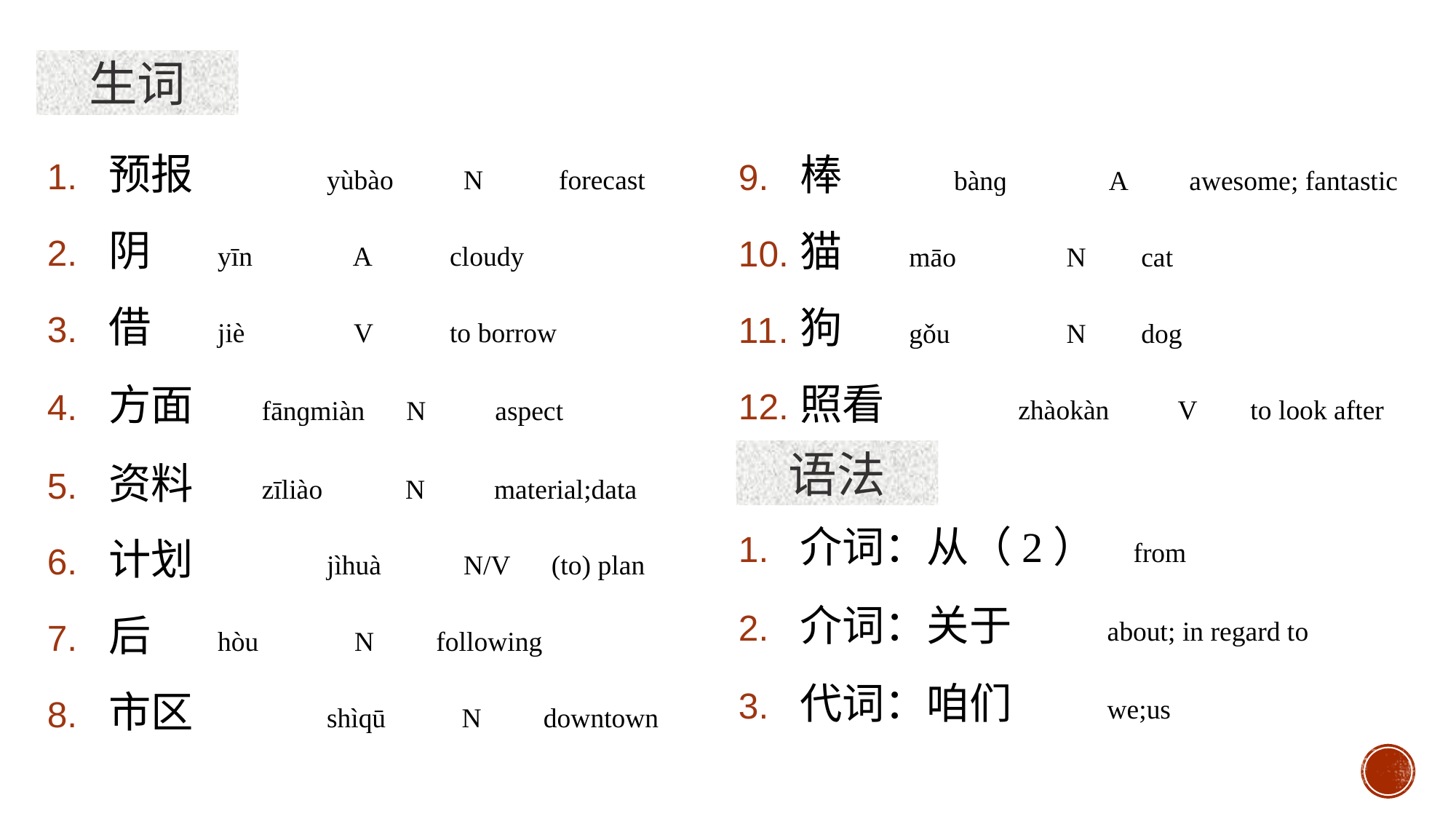

生词
预报       	yùbào	    N 	  forecast
阴        	yīn	    A 	  cloudy
借        	jiè	    V 	  to borrow
方面          fānɡmiàn      N          aspect
资料          zīliào            N          material;data
计划      	jìhuà	    N/V      (to) plan
后        	hòu	    N         following
市区     	shìqū           N         downtown

棒                 bànɡ               A         awesome; fantastic
猫         	māo	       N 	  cat
狗        	gǒu	       N 	  dog
照看      	zhàokàn          V  	  to look after
语法
介词：从（2）     from
介词：关于         about; in regard to
代词：咱们         we;us